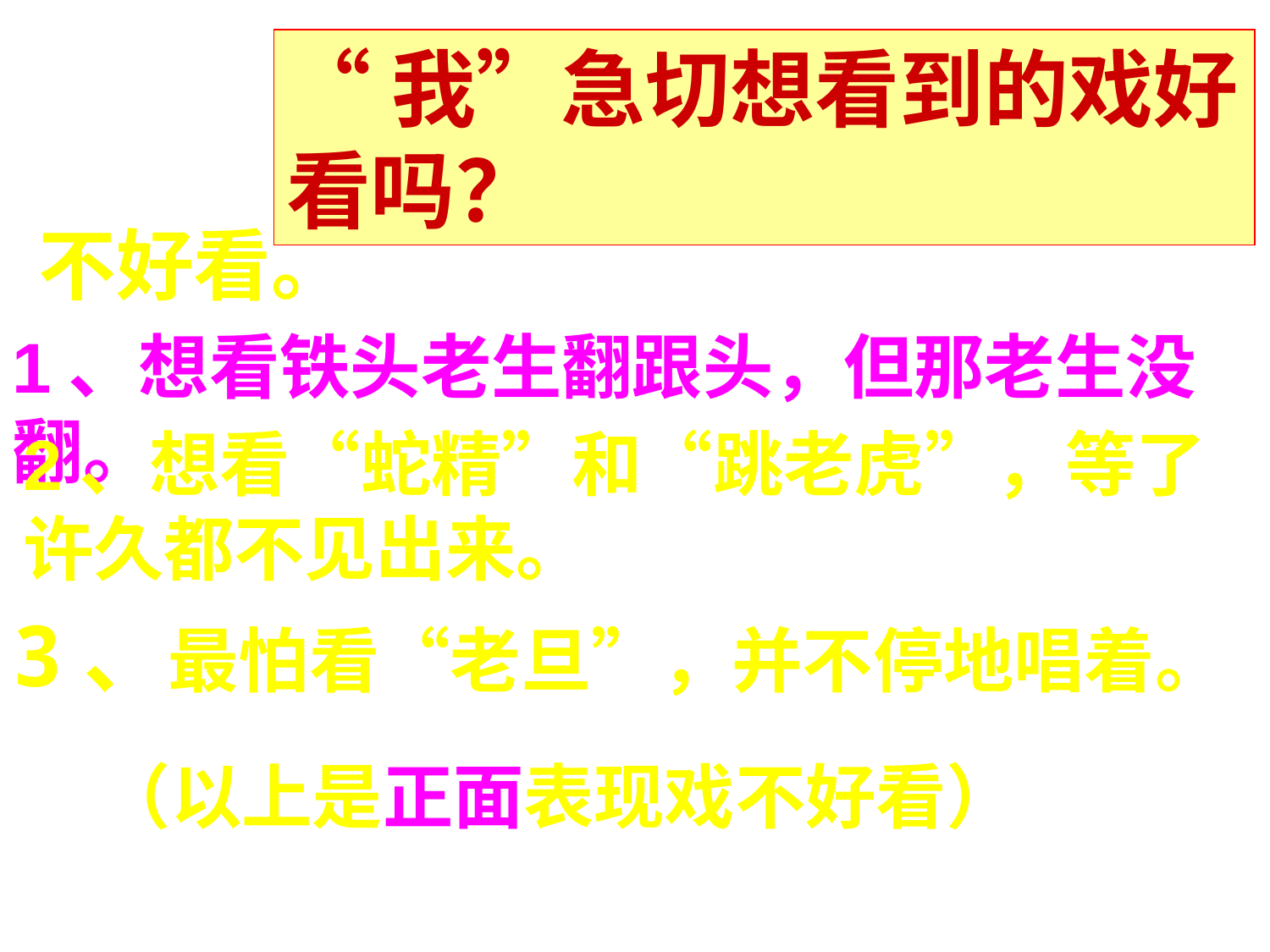

“我”急切想看到的戏好看吗？
不好看。
1、想看铁头老生翻跟头，但那老生没翻。
2、想看“蛇精”和“跳老虎”，等了许久都不见出来。
3、最怕看“老旦”，并不停地唱着。
（以上是正面表现戏不好看）